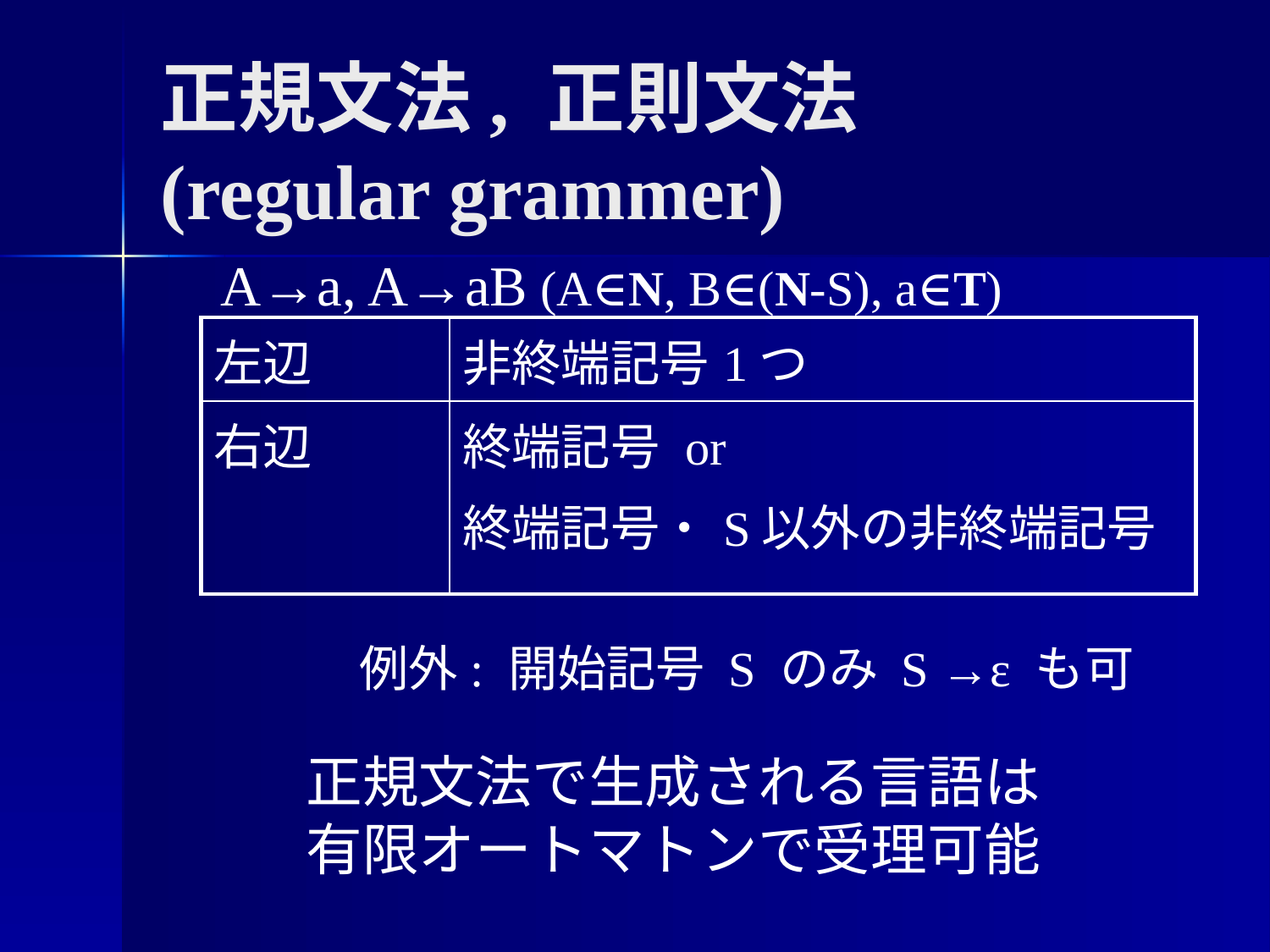

# 正規文法, 正則文法 (regular grammer)
A→a, A→aB (A∈N, B∈(N-S), a∈T)
| 左辺 | 非終端記号1つ |
| --- | --- |
| 右辺 | 終端記号 or 終端記号・S以外の非終端記号 |
例外: 開始記号 S のみ S →ε も可
正規文法で生成される言語は
有限オートマトンで受理可能